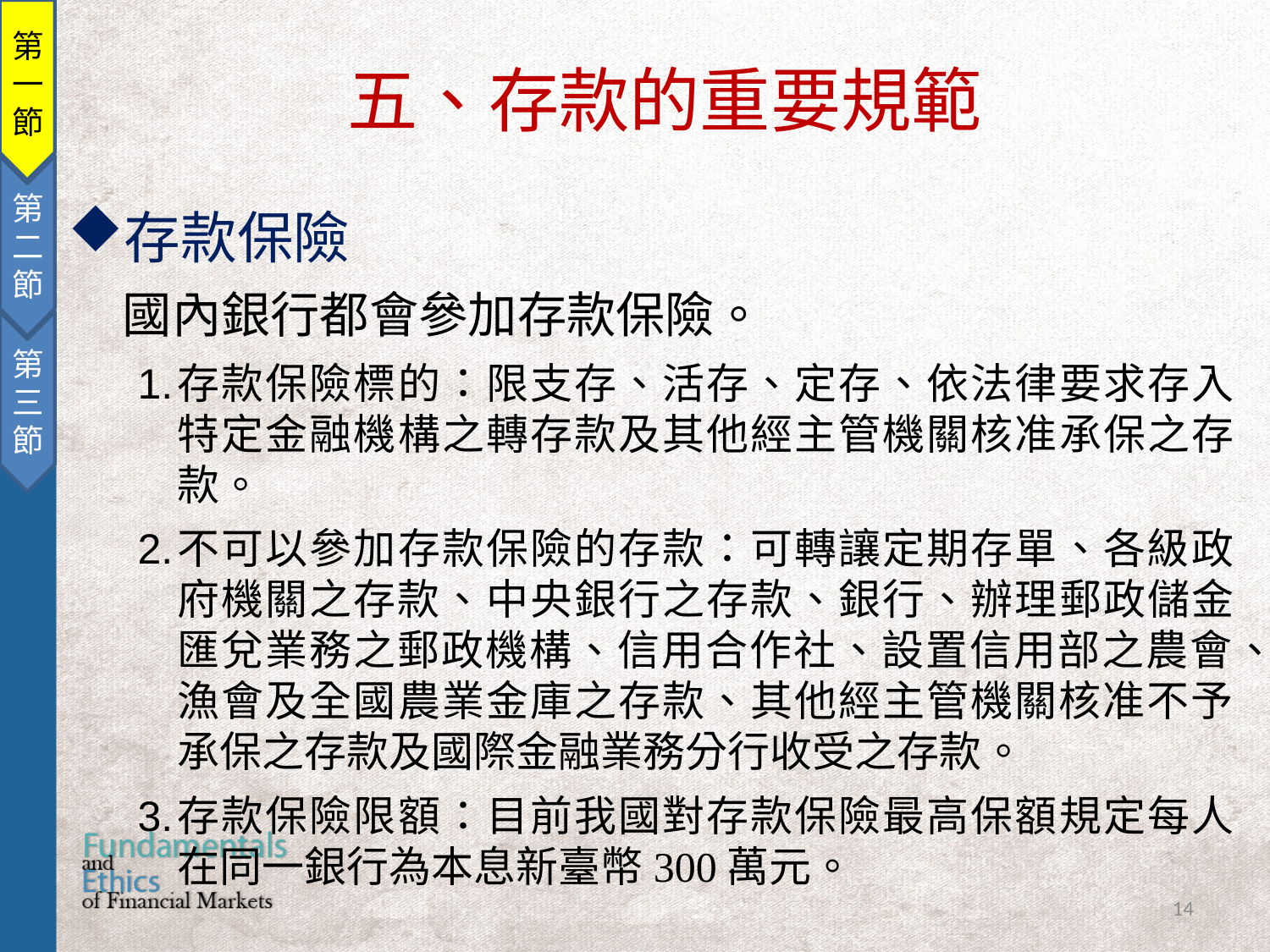

第一節
第二節
第三節
五、存款的重要規範
存款保險
國內銀行都會參加存款保險。
存款保險標的：限支存、活存、定存、依法律要求存入特定金融機構之轉存款及其他經主管機關核准承保之存款。
不可以參加存款保險的存款：可轉讓定期存單、各級政府機關之存款、中央銀行之存款、銀行、辦理郵政儲金匯兌業務之郵政機構、信用合作社、設置信用部之農會、漁會及全國農業金庫之存款、其他經主管機關核准不予承保之存款及國際金融業務分行收受之存款。
存款保險限額：目前我國對存款保險最高保額規定每人在同一銀行為本息新臺幣300萬元。
14